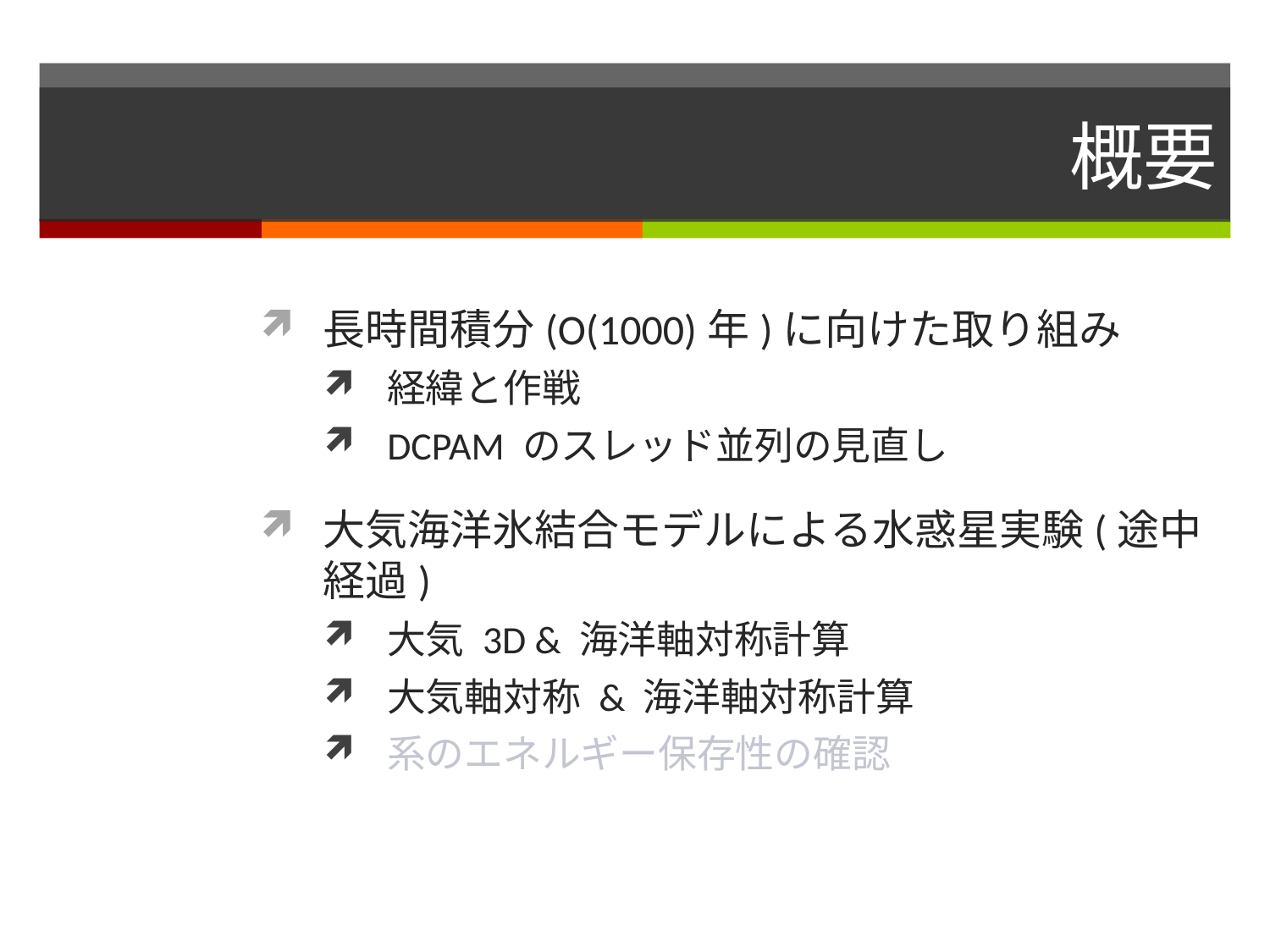

# 概要
長時間積分(O(1000)年)に向けた取り組み
経緯と作戦
DCPAM のスレッド並列の見直し
大気海洋氷結合モデルによる水惑星実験(途中経過)
大気 3D & 海洋軸対称計算
大気軸対称 & 海洋軸対称計算
系のエネルギー保存性の確認